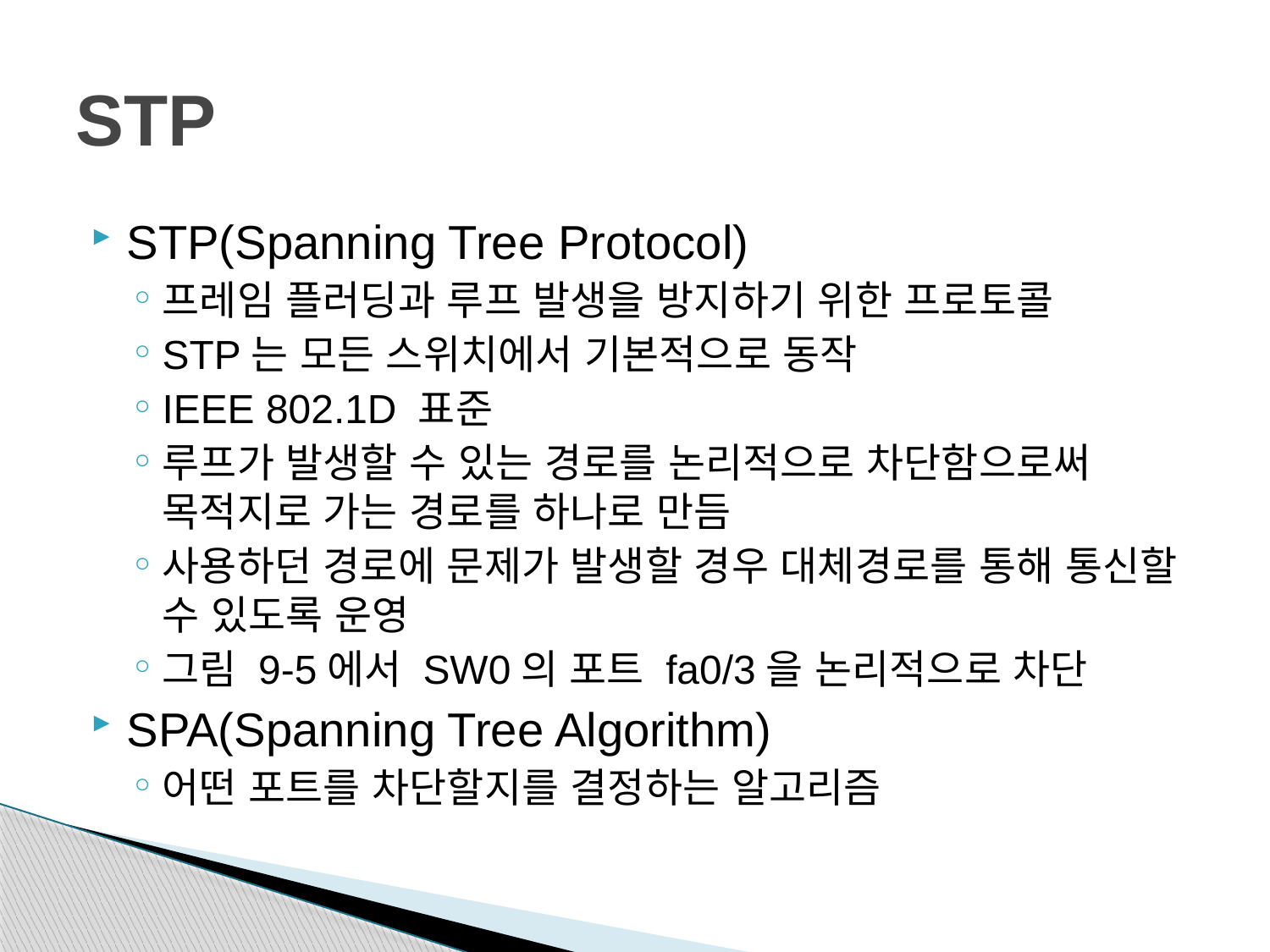

# STP
STP(Spanning Tree Protocol)
프레임 플러딩과 루프 발생을 방지하기 위한 프로토콜
STP는 모든 스위치에서 기본적으로 동작
IEEE 802.1D 표준
루프가 발생할 수 있는 경로를 논리적으로 차단함으로써 목적지로 가는 경로를 하나로 만듬
사용하던 경로에 문제가 발생할 경우 대체경로를 통해 통신할 수 있도록 운영
그림 9-5에서 SW0의 포트 fa0/3을 논리적으로 차단
SPA(Spanning Tree Algorithm)
어떤 포트를 차단할지를 결정하는 알고리즘